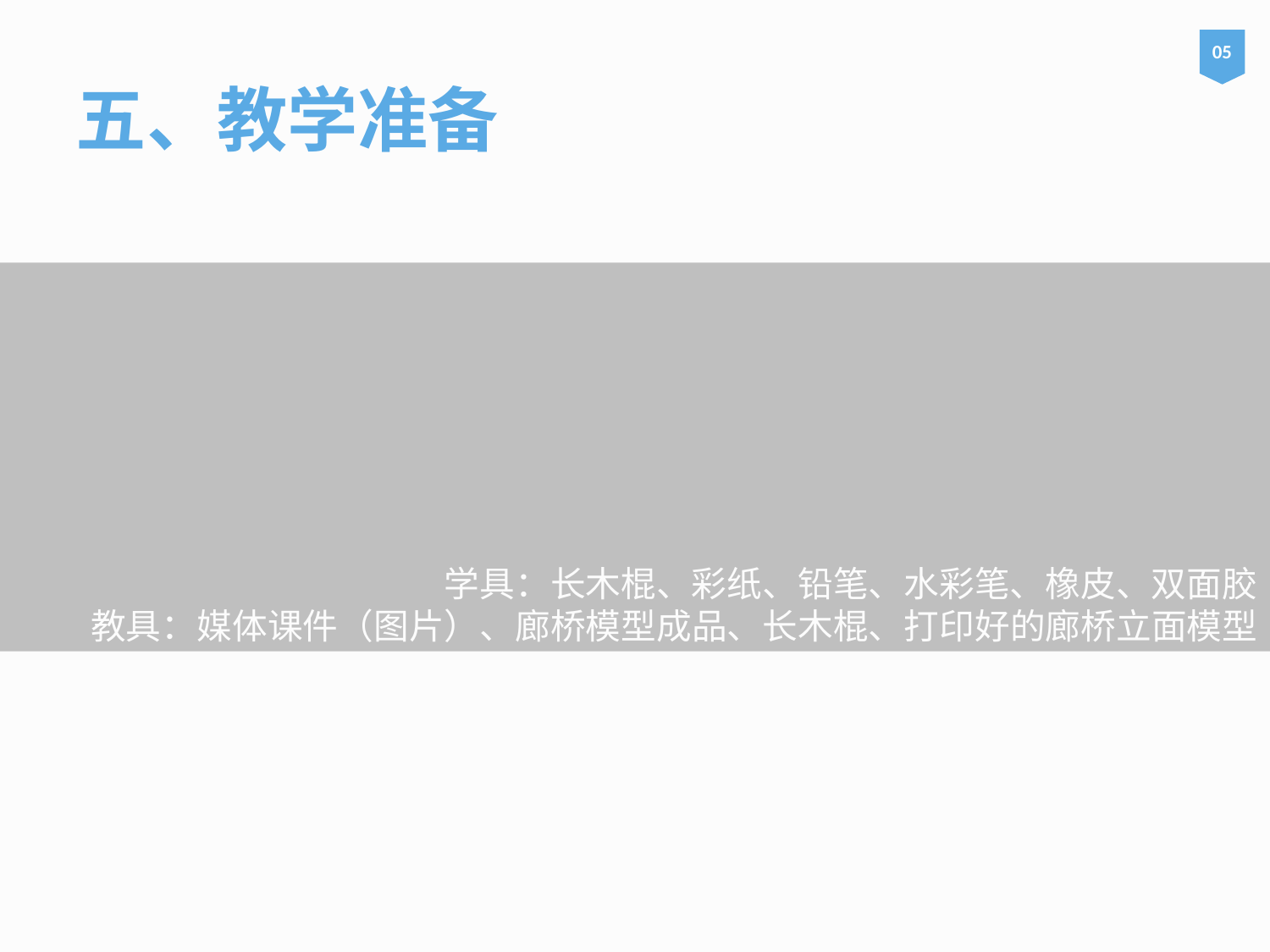

05
五、教学准备

# 学具：长木棍、彩纸、铅笔、水彩笔、橡皮、双面胶 教具：媒体课件（图片）、廊桥模型成品、长木棍、打印好的廊桥立面模型